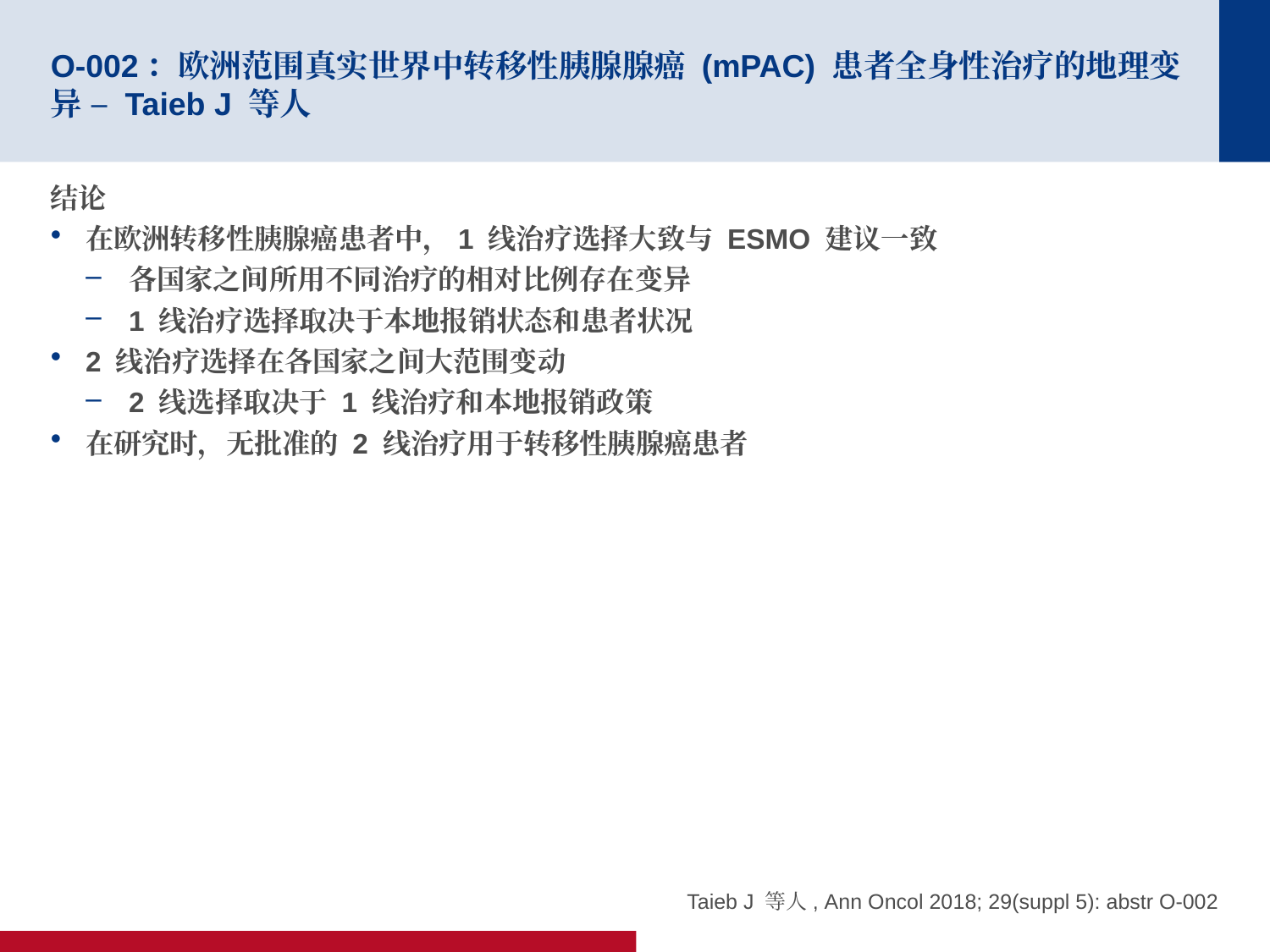

# O-002：欧洲范围真实世界中转移性胰腺腺癌 (mPAC) 患者全身性治疗的地理变异 – Taieb J 等人
结论
在欧洲转移性胰腺癌患者中，1 线治疗选择大致与 ESMO 建议一致
各国家之间所用不同治疗的相对比例存在变异
1 线治疗选择取决于本地报销状态和患者状况
2 线治疗选择在各国家之间大范围变动
2 线选择取决于 1 线治疗和本地报销政策
在研究时，无批准的 2 线治疗用于转移性胰腺癌患者
Taieb J 等人, Ann Oncol 2018; 29(suppl 5): abstr O-002